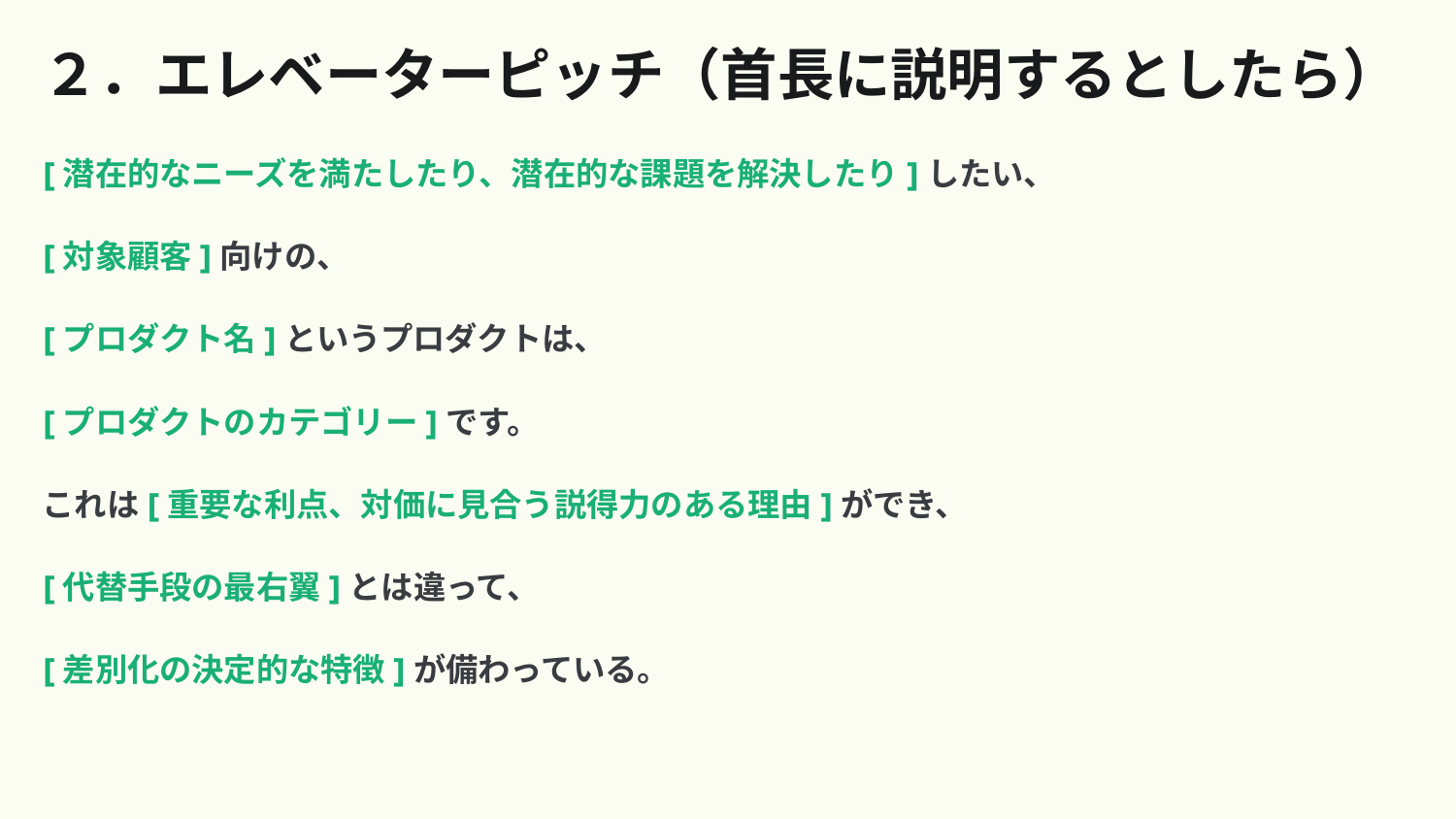

# ２．エレベーターピッチ（首長に説明するとしたら）
[潜在的なニーズを満たしたり、潜在的な課題を解決したり]したい、
[対象顧客]向けの、
[プロダクト名]というプロダクトは、
[プロダクトのカテゴリー]です。
これは[重要な利点、対価に見合う説得力のある理由]ができ、
[代替手段の最右翼]とは違って、
[差別化の決定的な特徴]が備わっている。